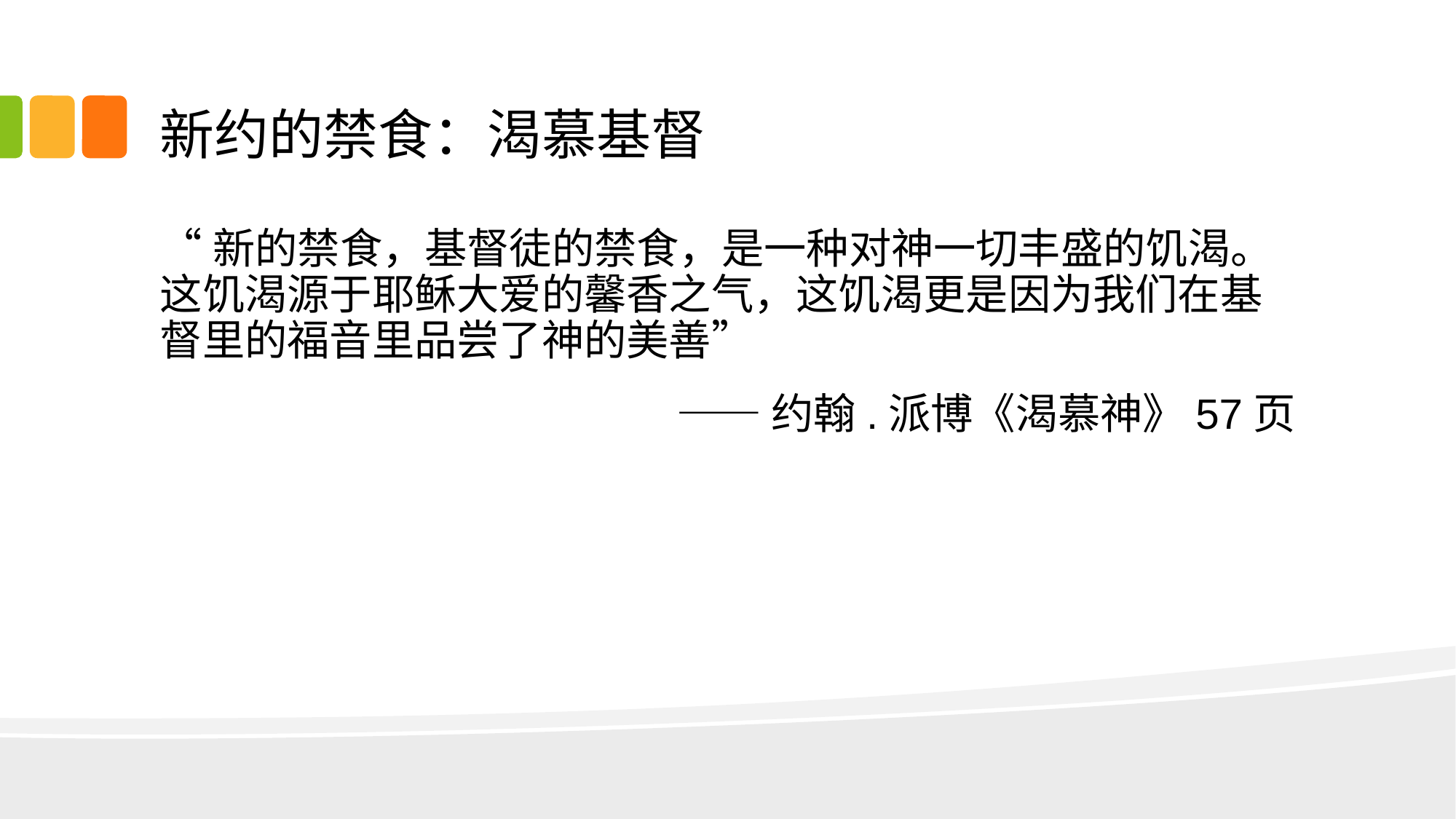

# 新约的禁食：渴慕基督
“新的禁食，基督徒的禁食，是一种对神一切丰盛的饥渴。这饥渴源于耶稣大爱的馨香之气，这饥渴更是因为我们在基督里的福音里品尝了神的美善”
——约翰.派博《渴慕神》57页